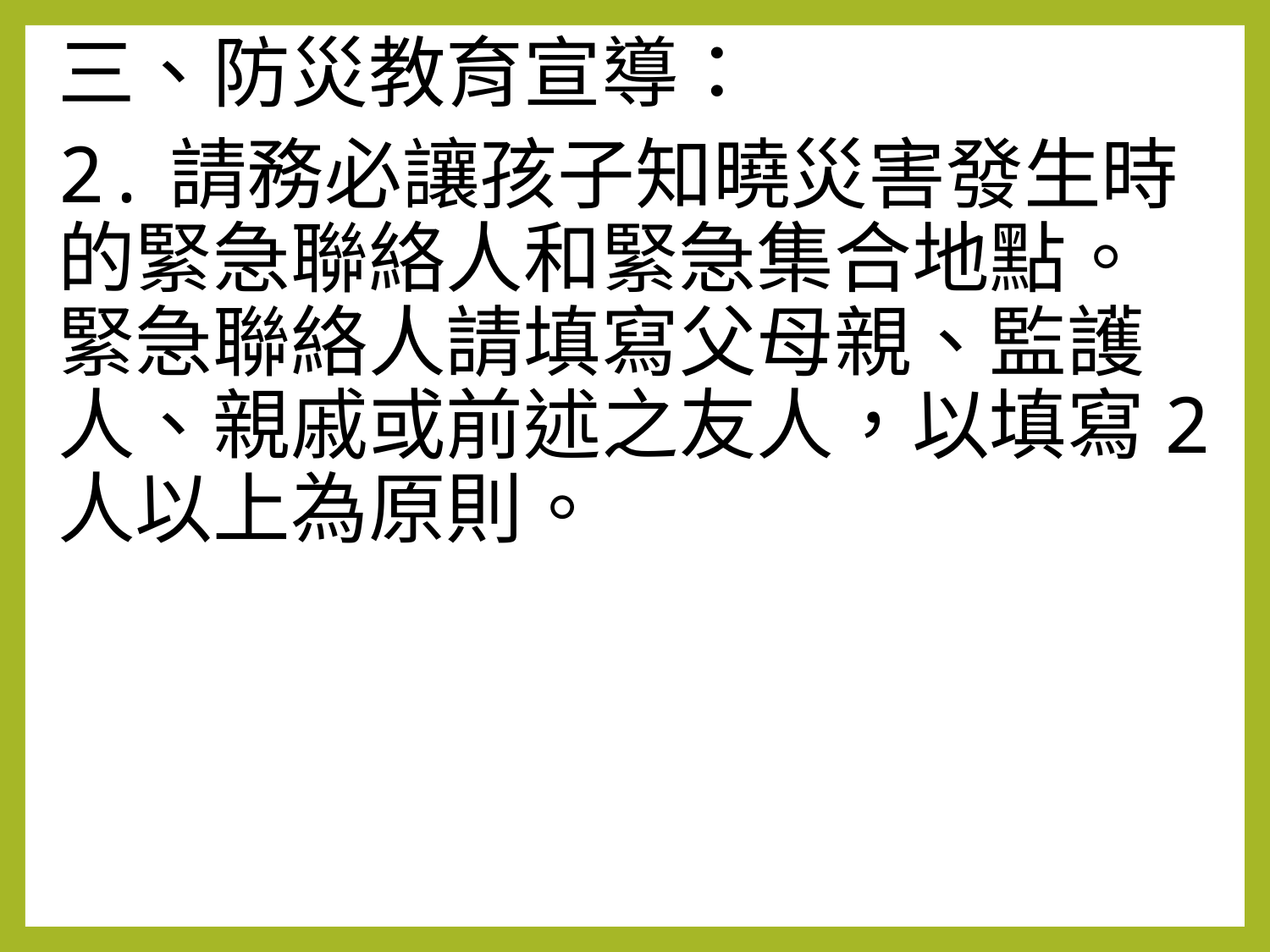

三、防災教育宣導：
2.請務必讓孩子知曉災害發生時的緊急聯絡人和緊急集合地點。緊急聯絡人請填寫父母親、監護人、親戚或前述之友人，以填寫2人以上為原則。